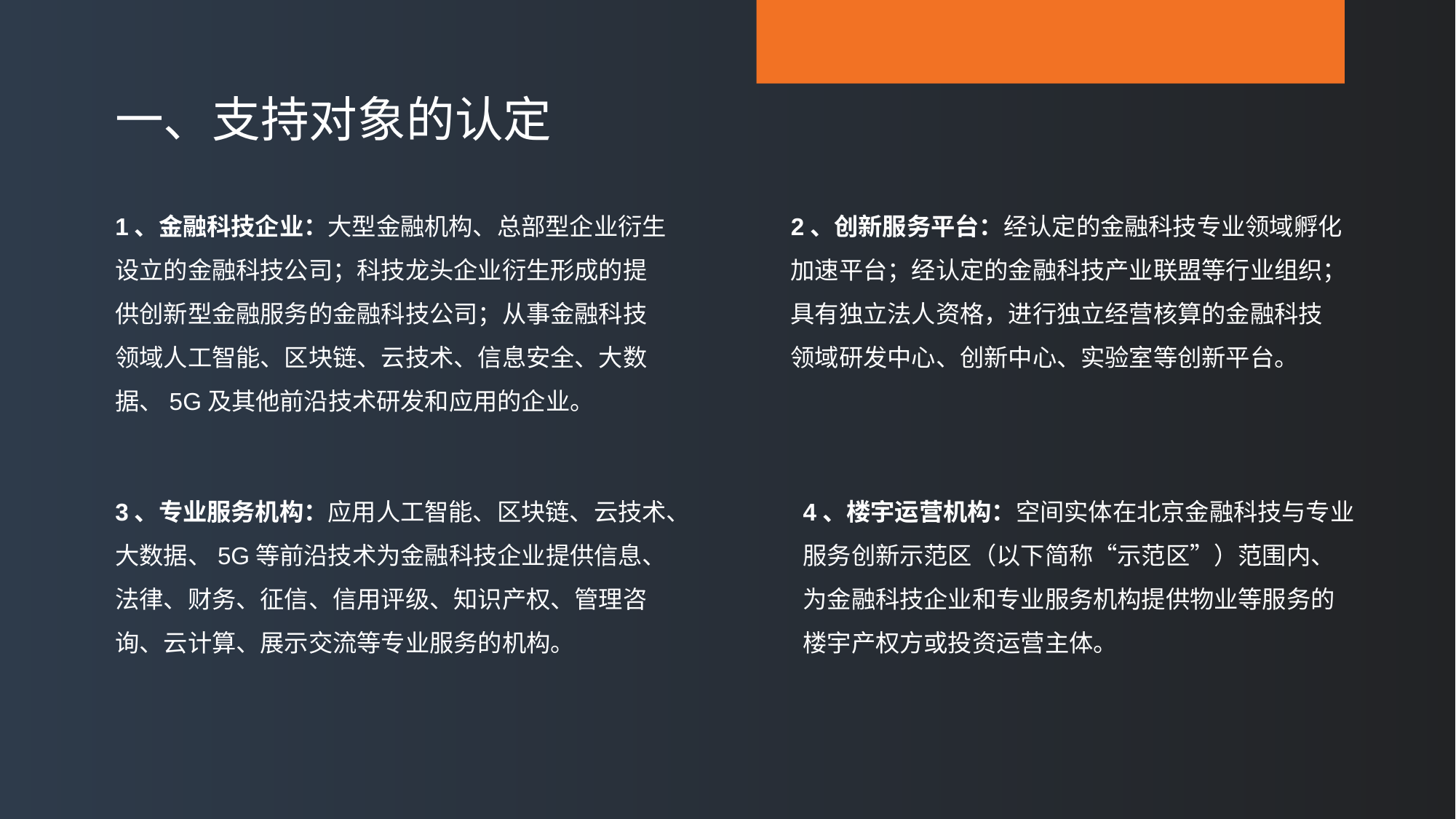

一、支持对象的认定
1、金融科技企业：大型金融机构、总部型企业衍生设立的金融科技公司；科技龙头企业衍生形成的提供创新型金融服务的金融科技公司；从事金融科技领域人工智能、区块链、云技术、信息安全、大数据、5G及其他前沿技术研发和应用的企业。
2、创新服务平台：经认定的金融科技专业领域孵化加速平台；经认定的金融科技产业联盟等行业组织；具有独立法人资格，进行独立经营核算的金融科技领域研发中心、创新中心、实验室等创新平台。
3、专业服务机构：应用人工智能、区块链、云技术、大数据、5G等前沿技术为金融科技企业提供信息、法律、财务、征信、信用评级、知识产权、管理咨询、云计算、展示交流等专业服务的机构。
4、楼宇运营机构：空间实体在北京金融科技与专业服务创新示范区（以下简称“示范区”）范围内、为金融科技企业和专业服务机构提供物业等服务的楼宇产权方或投资运营主体。